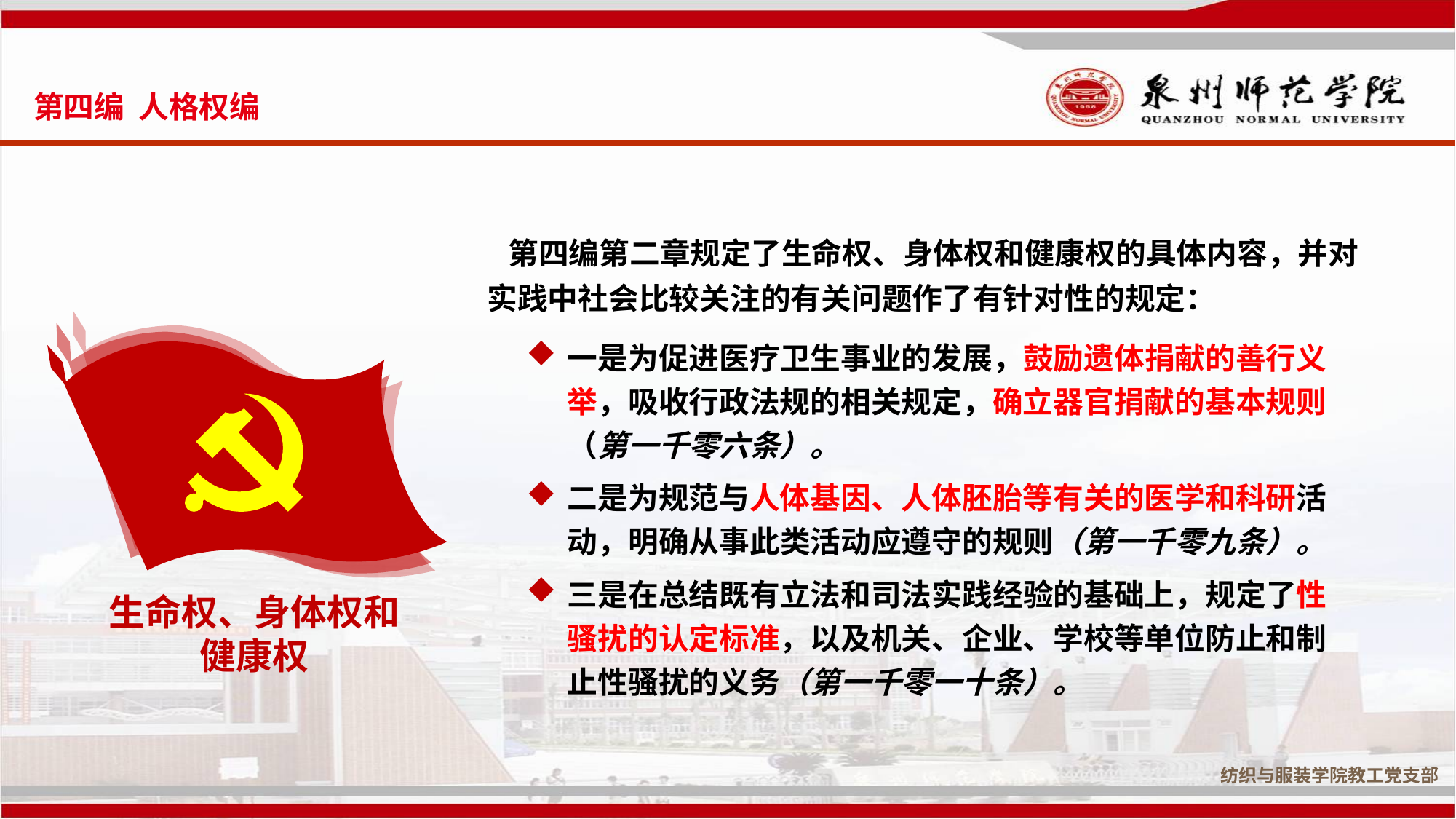

第四编  人格权编
  第四编第二章规定了生命权、身体权和健康权的具体内容，并对实践中社会比较关注的有关问题作了有针对性的规定：
一是为促进医疗卫生事业的发展，鼓励遗体捐献的善行义举，吸收行政法规的相关规定，确立器官捐献的基本规则（第一千零六条）。
二是为规范与人体基因、人体胚胎等有关的医学和科研活动，明确从事此类活动应遵守的规则（第一千零九条）。
三是在总结既有立法和司法实践经验的基础上，规定了性骚扰的认定标准，以及机关、企业、学校等单位防止和制止性骚扰的义务（第一千零一十条）。

生命权、身体权和健康权
纺织与服装学院教工党支部